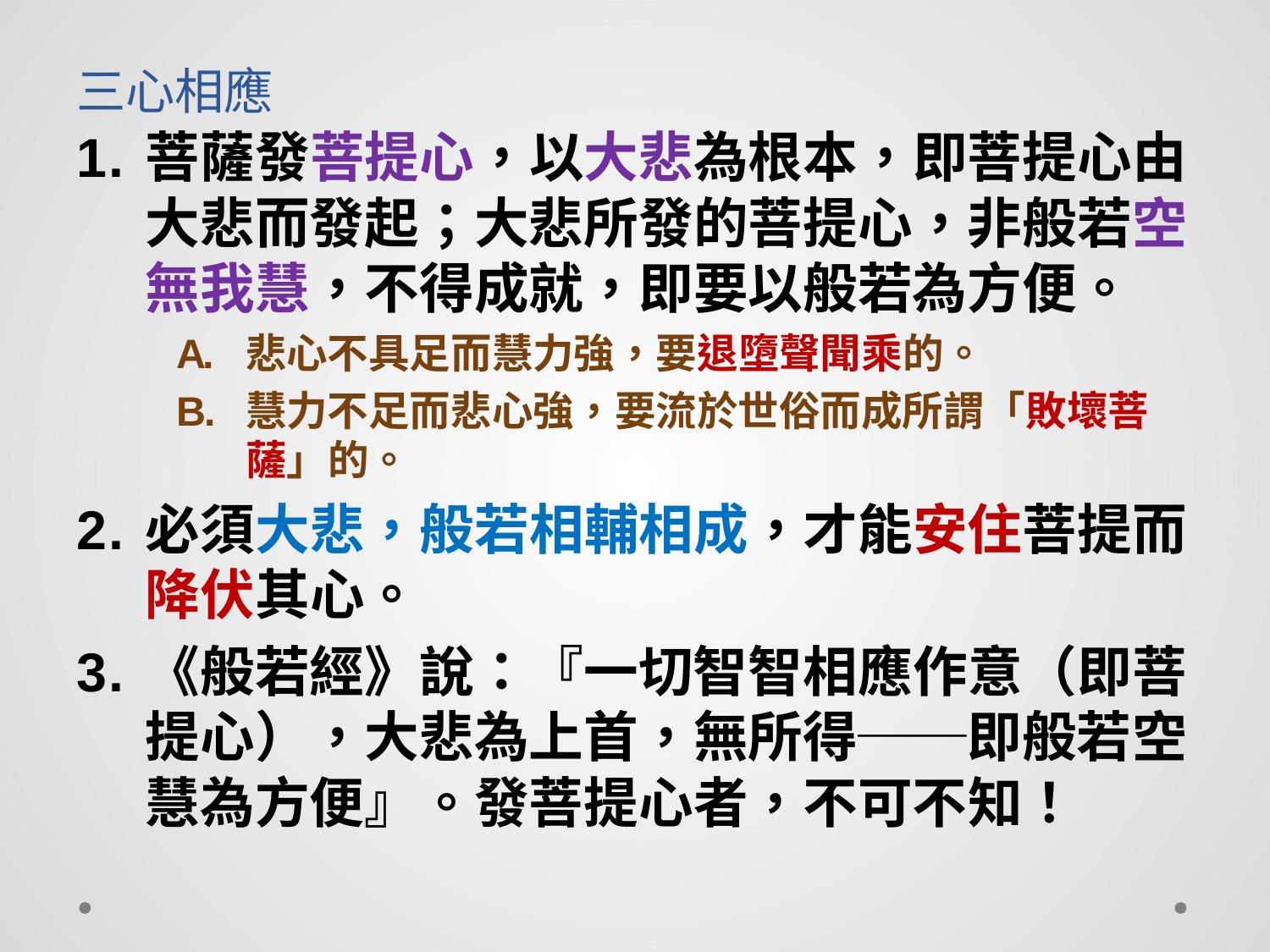

# 三心相應
菩薩發菩提心，以大悲為根本，即菩提心由大悲而發起；大悲所發的菩提心，非般若空無我慧，不得成就，即要以般若為方便。
悲心不具足而慧力強，要退墮聲聞乘的。
慧力不足而悲心強，要流於世俗而成所謂「敗壞菩薩」的。
必須大悲，般若相輔相成，才能安住菩提而降伏其心。
《般若經》說：『一切智智相應作意（即菩提心），大悲為上首，無所得──即般若空慧為方便』。發菩提心者，不可不知！